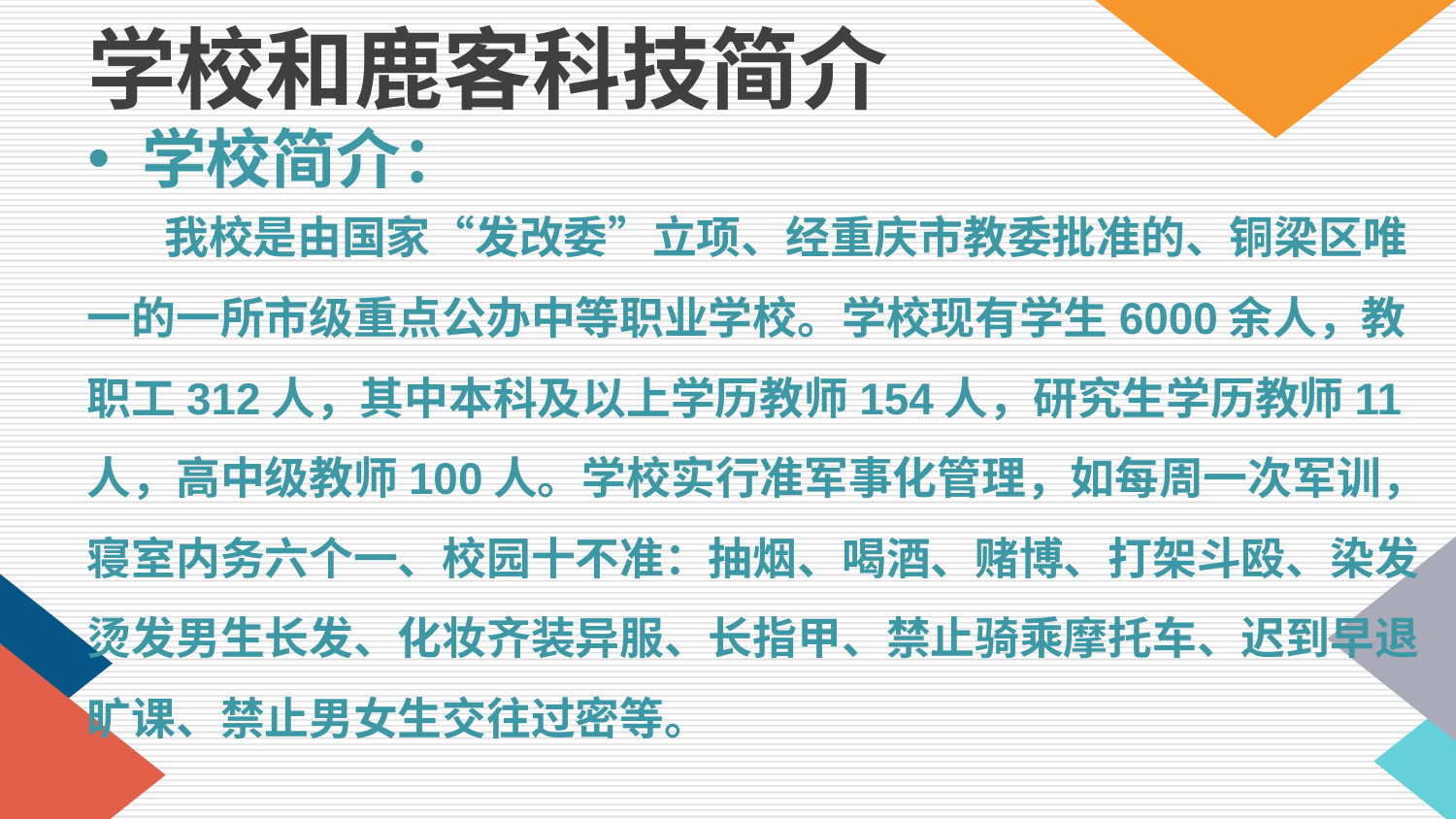

# 学校和鹿客科技简介
学校简介：
      我校是由国家“发改委”立项、经重庆市教委批准的、铜梁区唯一的一所市级重点公办中等职业学校。学校现有学生6000余人，教职工312人，其中本科及以上学历教师154人，研究生学历教师11人，高中级教师100人。学校实行准军事化管理，如每周一次军训，寝室内务六个一、校园十不准：抽烟、喝酒、赌博、打架斗殴、染发烫发男生长发、化妆齐装异服、长指甲、禁止骑乘摩托车、迟到早退旷课、禁止男女生交往过密等。